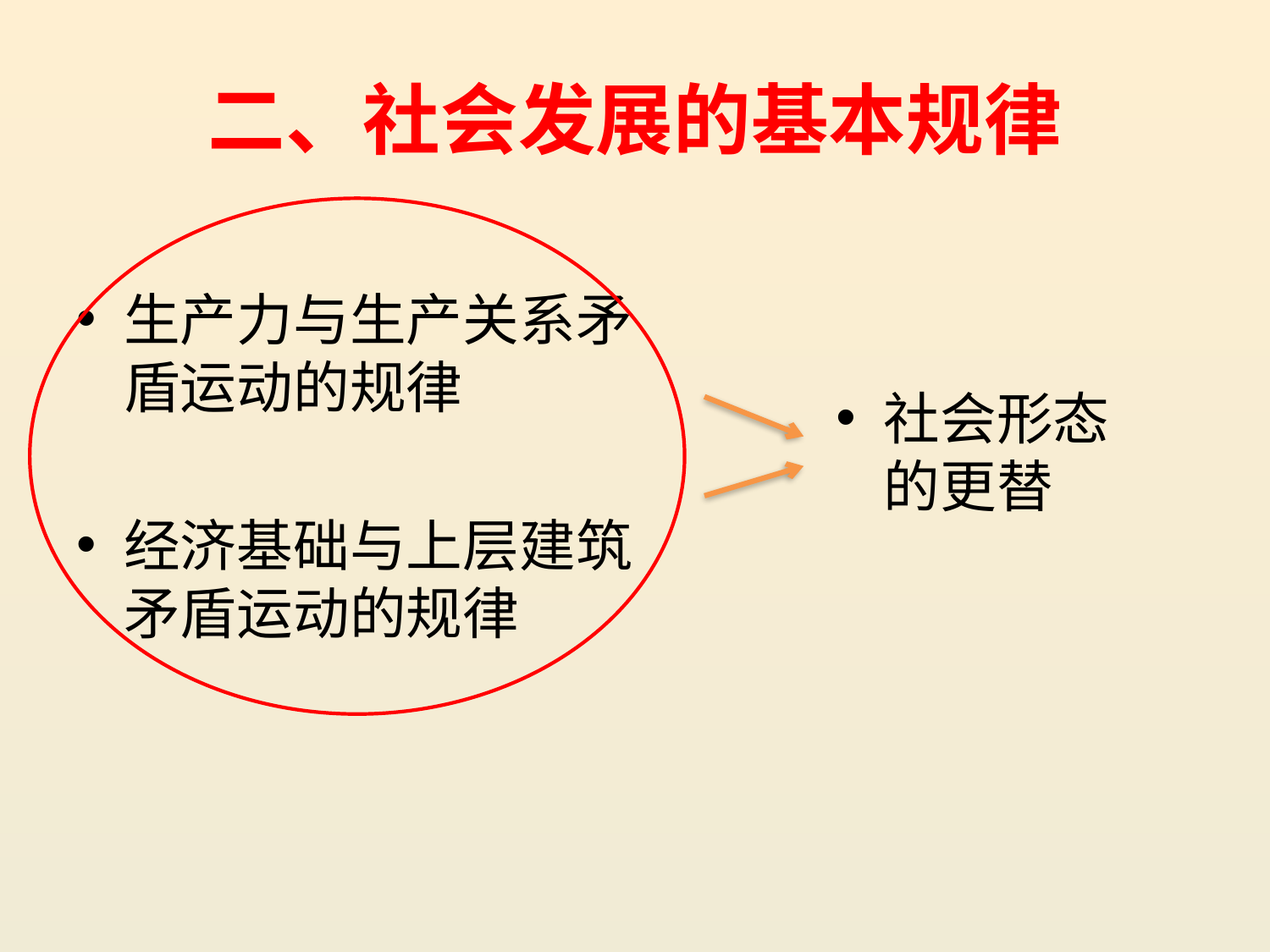

# 二、社会发展的基本规律

生产力与生产关系矛盾运动的规律

经济基础与上层建筑矛盾运动的规律
社会形态的更替